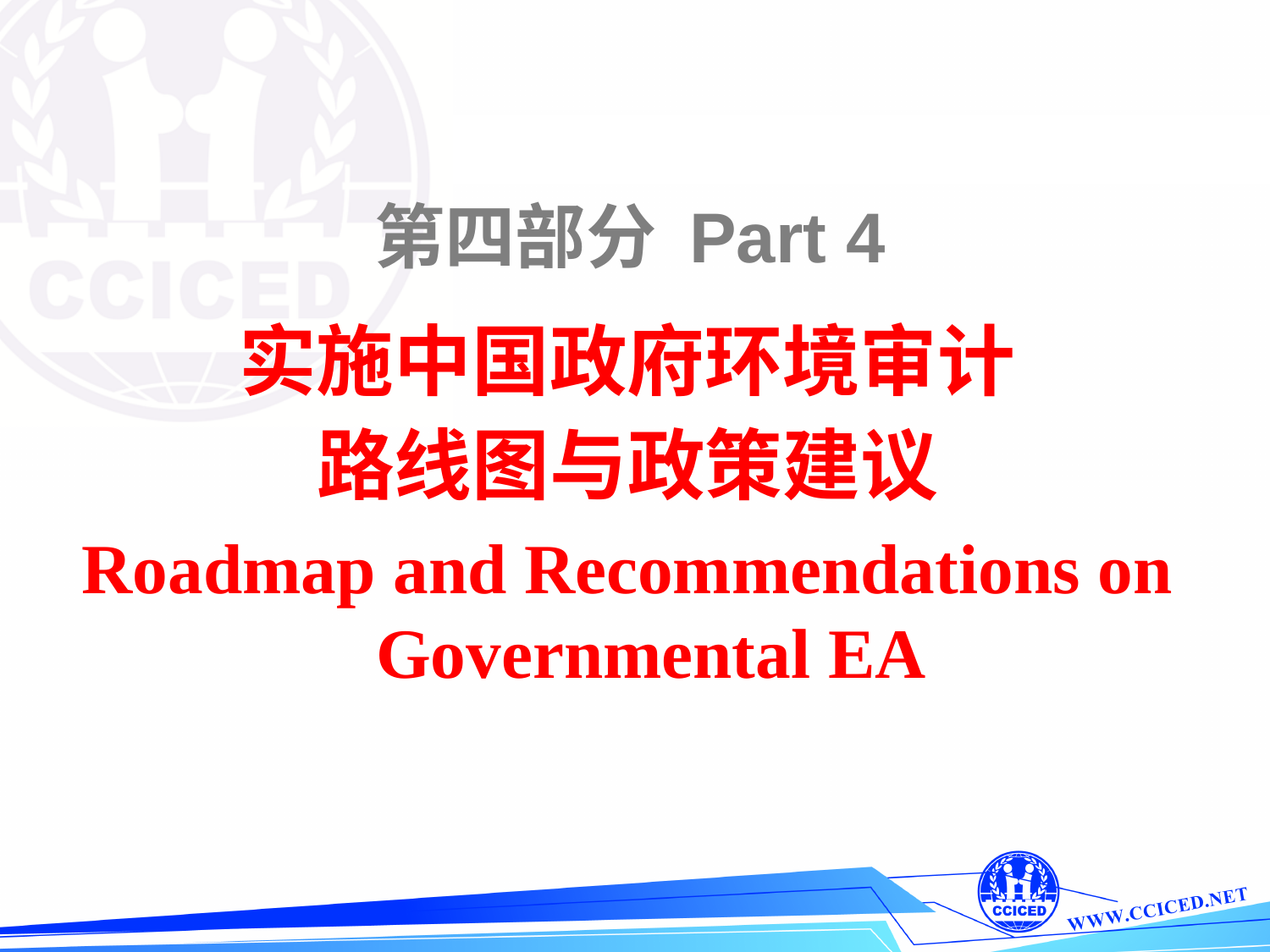

第四部分 Part 4
实施中国政府环境审计
路线图与政策建议
Roadmap and Recommendations on Governmental EA